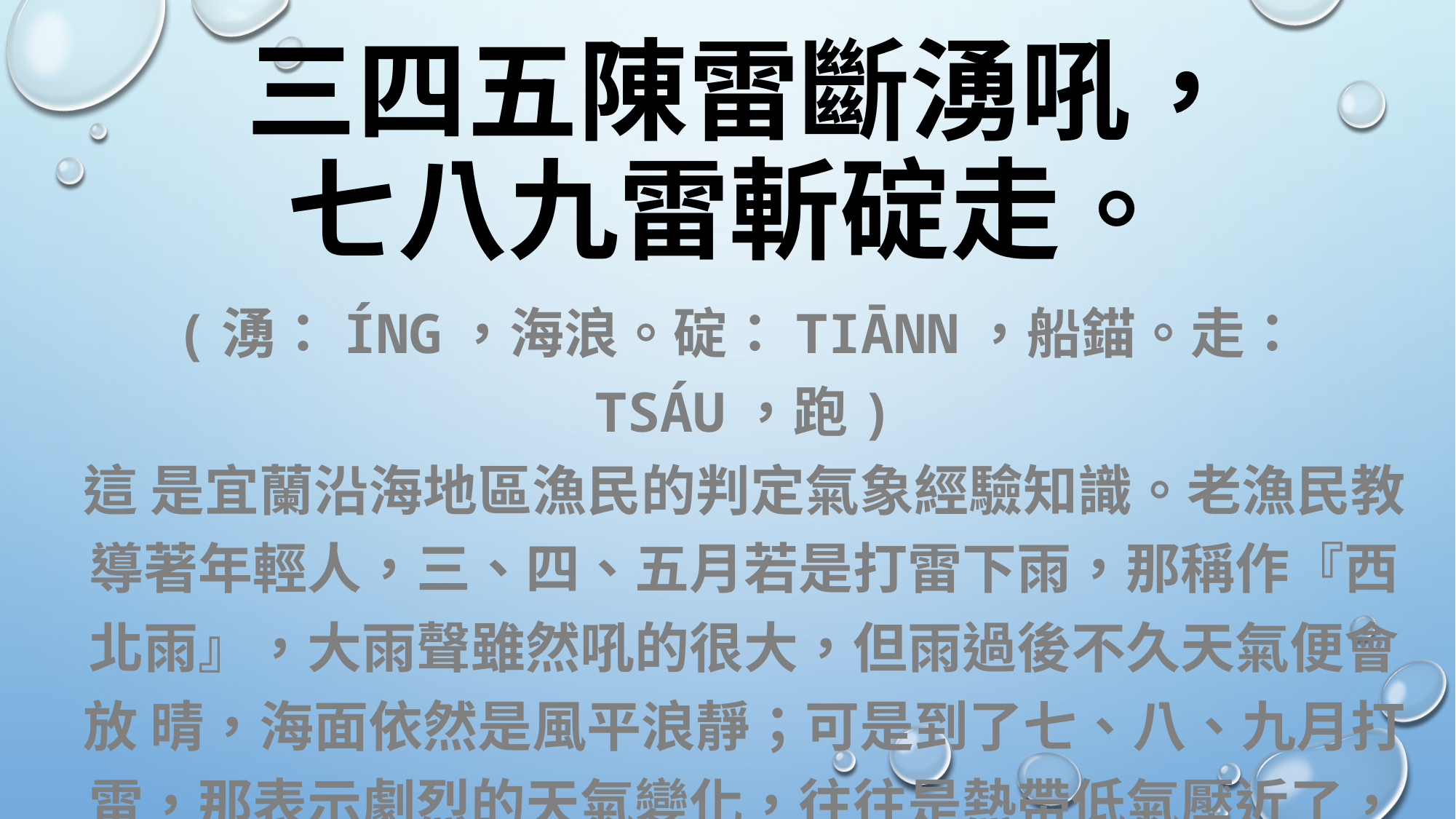

# 三四五陳雷斷湧吼， 七八九雷斬碇走。
(湧：íng，海浪。碇：tiānn，船錨。走：tsáu，跑)
這 是宜蘭沿海地區漁民的判定氣象經驗知識。老漁民教導著年輕人，三、四、五月若是打雷下雨，那稱作『西北雨』，大雨聲雖然吼的很大，但雨過後不久天氣便會放 晴，海面依然是風平浪靜；可是到了七、八、九月打雷，那表示劇烈的天氣變化，往往是熱帶低氣壓近了，不久後暴風雨將至，還在海面上作業的船隻必須快點斬斷船錨，迅速的回航。